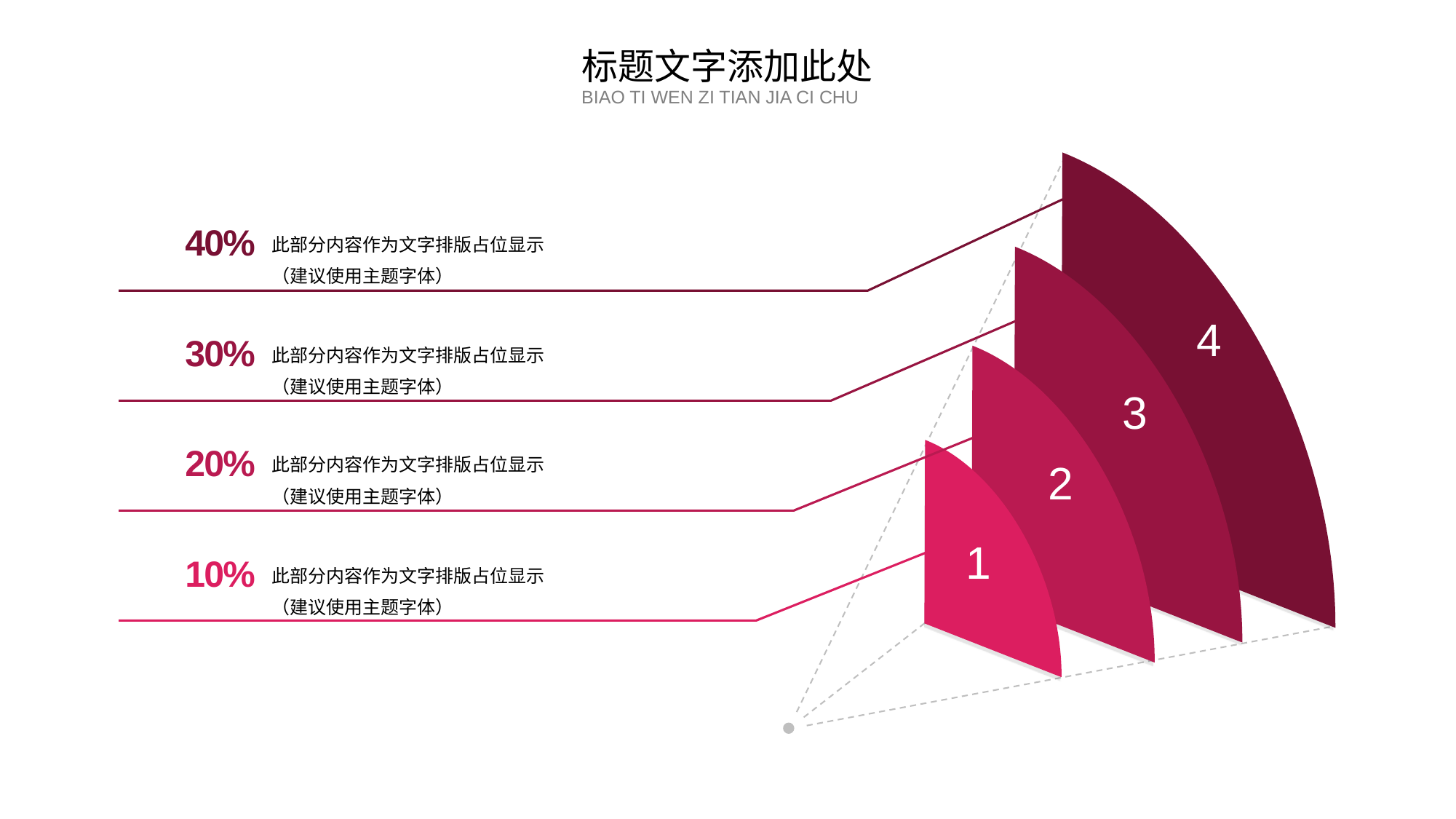

40%
此部分内容作为文字排版占位显示
（建议使用主题字体）

4
30%
此部分内容作为文字排版占位显示
（建议使用主题字体）

3

20%
此部分内容作为文字排版占位显示
（建议使用主题字体）
2
1

10%
此部分内容作为文字排版占位显示
（建议使用主题字体）